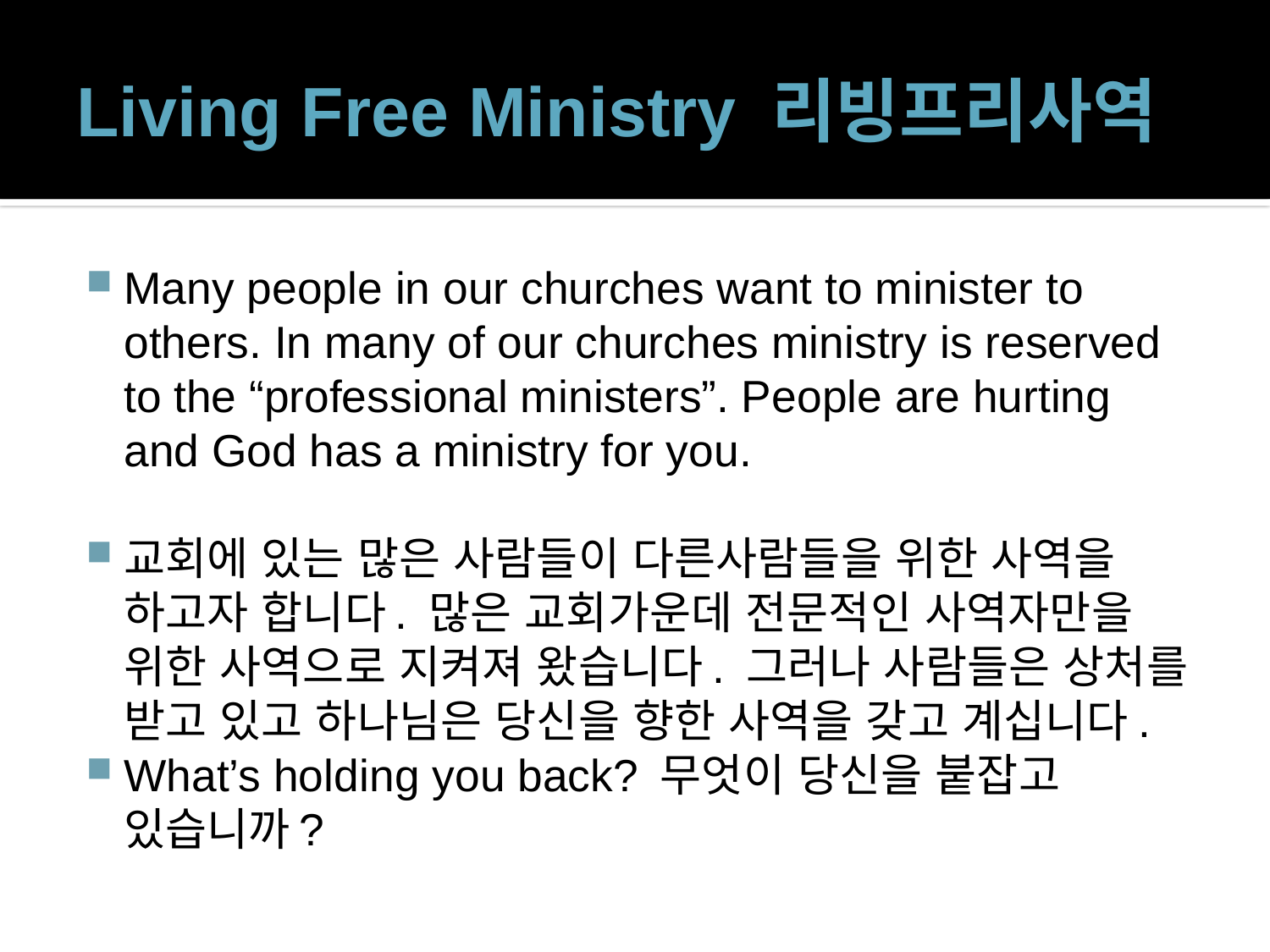

# Living Free Ministry 리빙프리사역
Many people in our churches want to minister to others. In many of our churches ministry is reserved to the “professional ministers”. People are hurting and God has a ministry for you.

교회에 있는 많은 사람들이 다른사람들을 위한 사역을 하고자 합니다. 많은 교회가운데 전문적인 사역자만을 위한 사역으로 지켜져 왔습니다. 그러나 사람들은 상처를 받고 있고 하나님은 당신을 향한 사역을 갖고 계십니다.
What’s holding you back? 무엇이 당신을 붙잡고 있습니까?